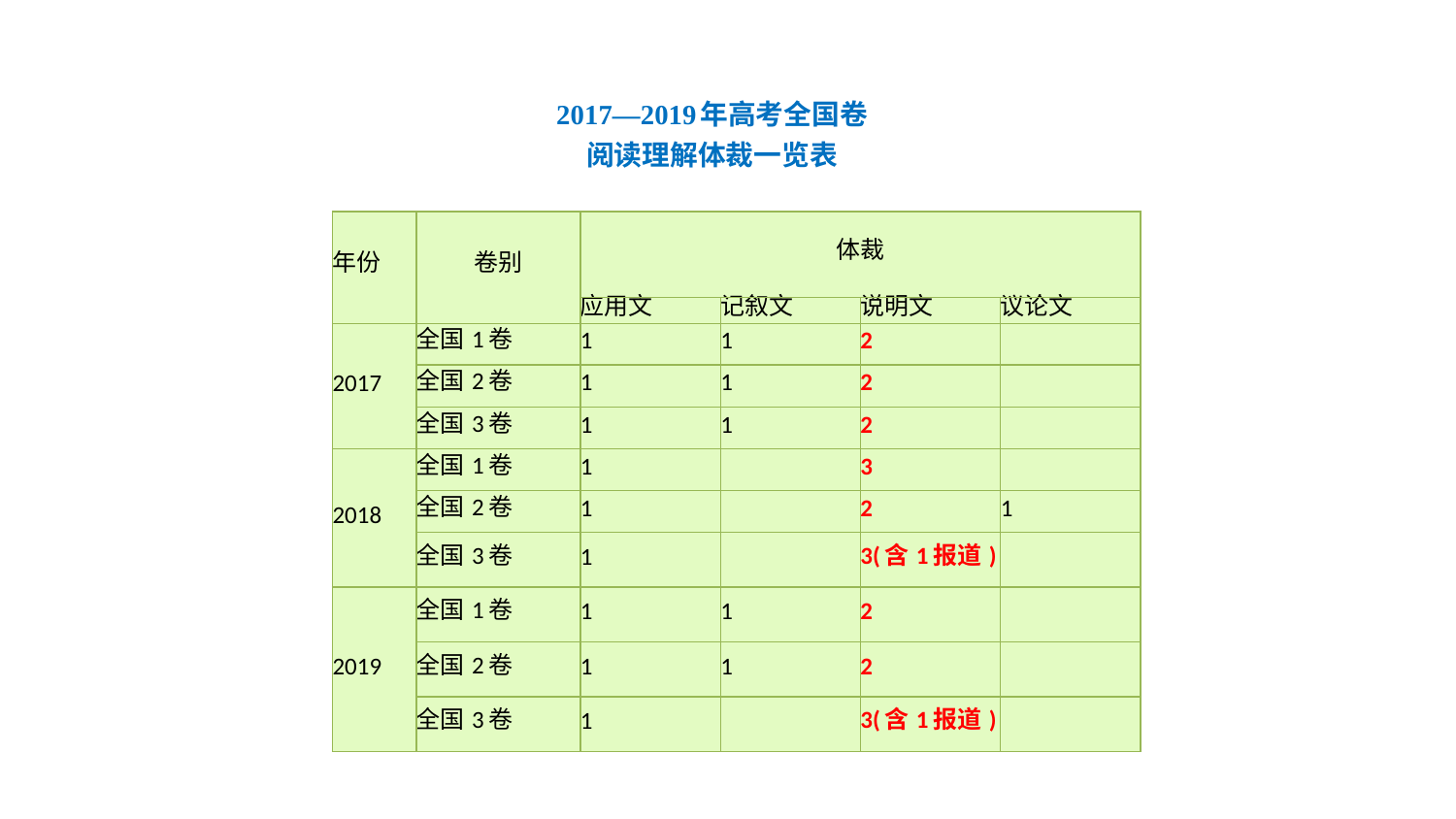

# 2017—2019年高考全国卷 阅读理解体裁一览表
| 年份 | 卷别 | 体裁 |  |  |  |
| --- | --- | --- | --- | --- | --- |
|  |  | 应用文 | 记叙文 | 说明文 | 议论文 |
| 2017 | 全国1卷 | 1 | 1 | 2 |  |
|  | 全国2卷 | 1 | 1 | 2 |  |
|  | 全国3卷 | 1 | 1 | 2 |  |
| 2018 | 全国1卷 | 1 |  | 3 |  |
|  | 全国2卷 | 1 |  | 2 | 1 |
|  | 全国3卷 | 1 |  | 3(含1报道) |  |
| 2019 | 全国1卷 | 1 | 1 | 2 |  |
|  | 全国2卷 | 1 | 1 | 2 |  |
|  | 全国3卷 | 1 |  | 3(含1报道) |  |